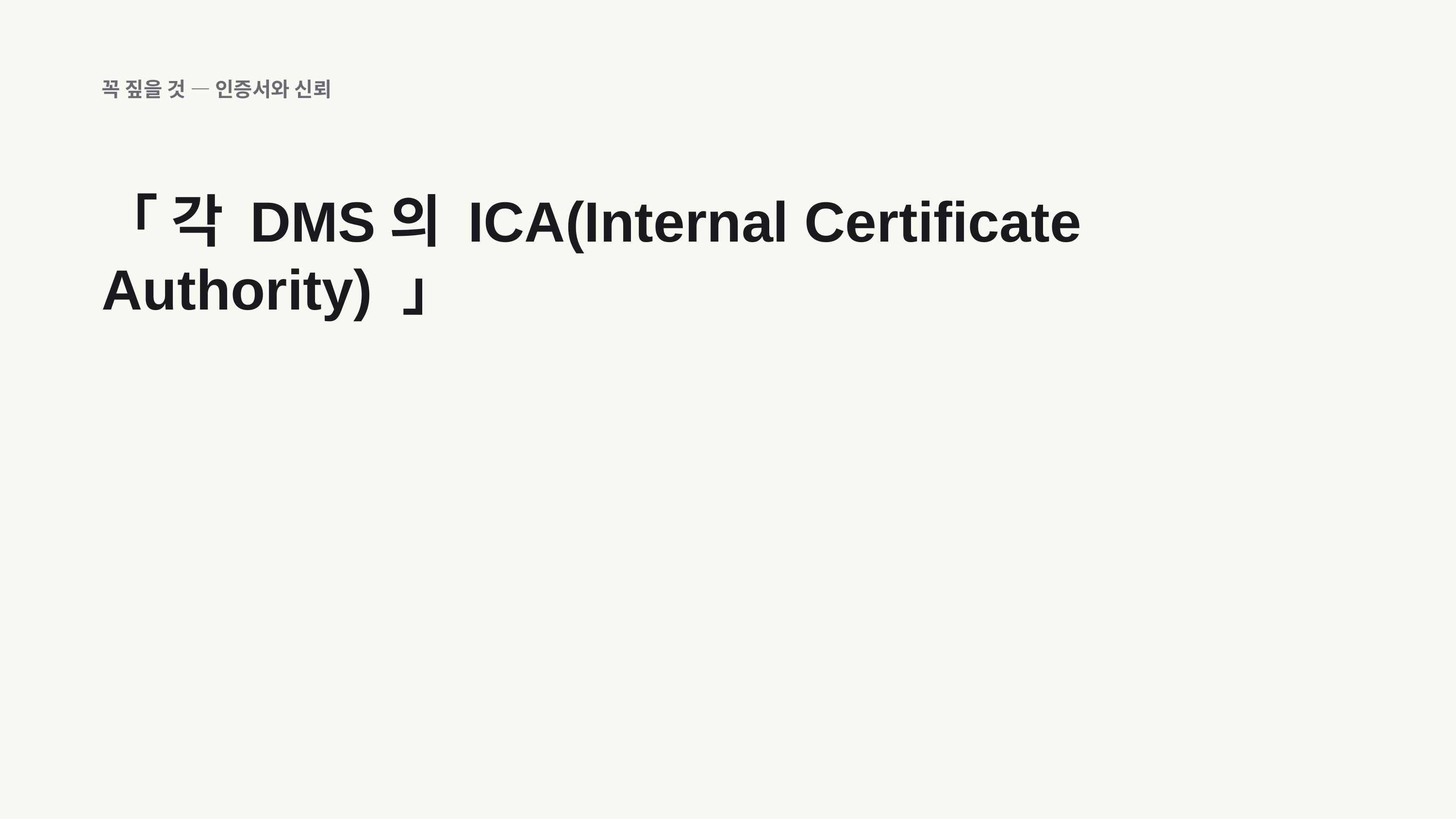

꼭 짚을 것 — 인증서와 신뢰
「 각 DMS의 ICA(Internal Certificate Authority) 」